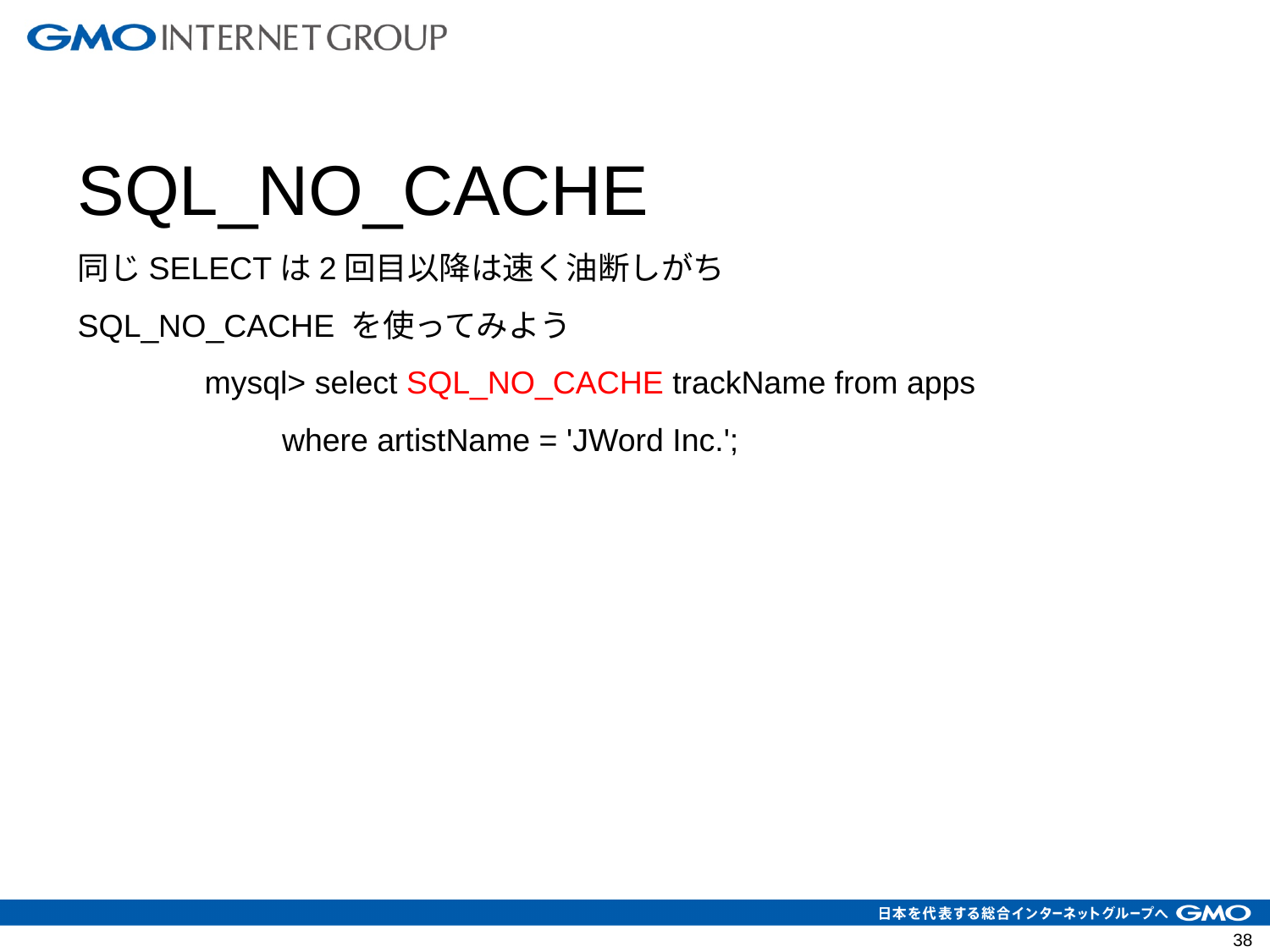

SQL_NO_CACHE
同じSELECTは2回目以降は速く油断しがち
SQL_NO_CACHE を使ってみよう
	mysql> select SQL_NO_CACHE trackName from apps
                       where artistName = 'JWord Inc.';